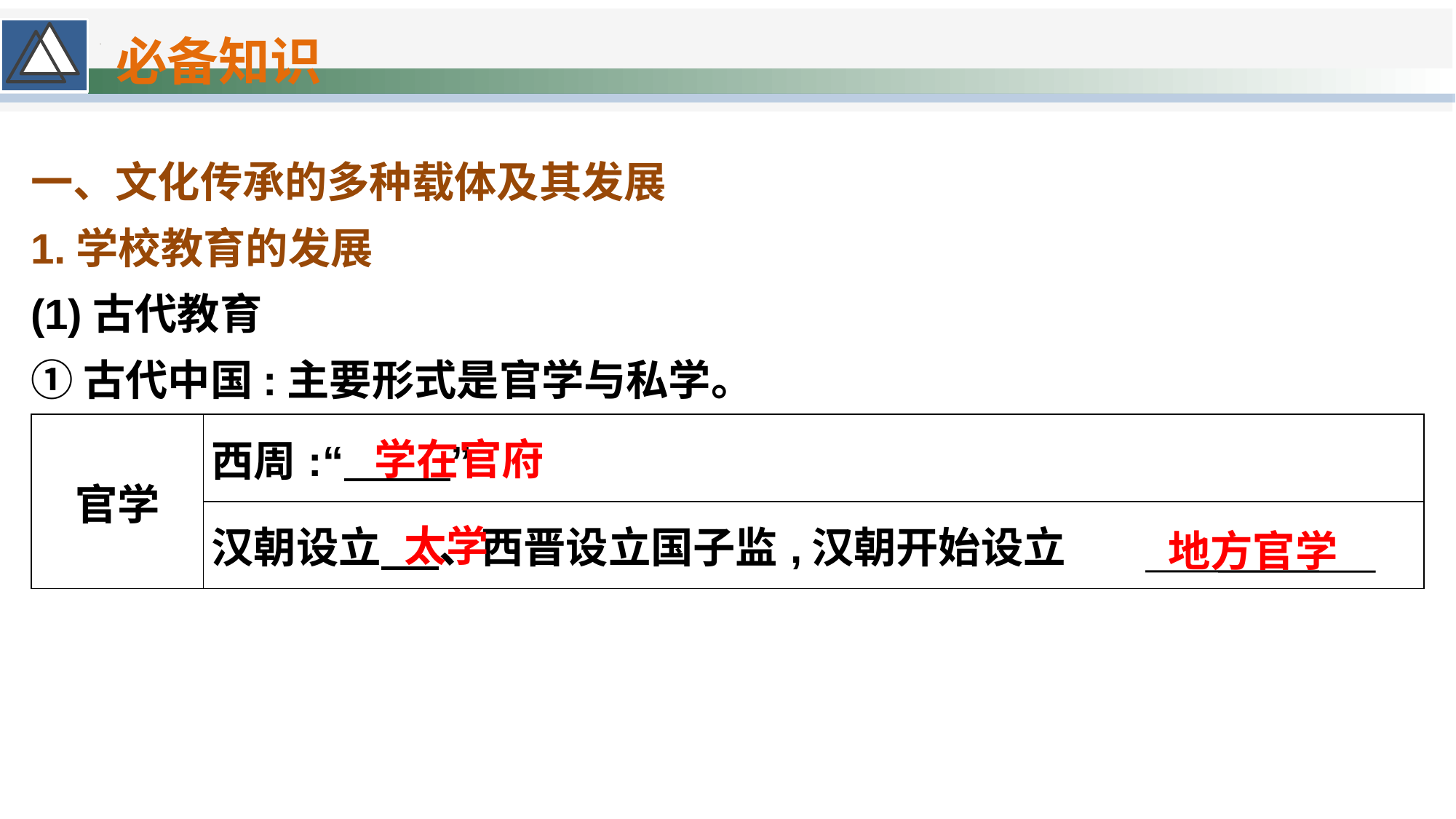

必备知识

一、文化传承的多种载体及其发展
1.学校教育的发展
(1)古代教育
①古代中国:主要形式是官学与私学。
学在官府
| 官学 | 西周:“ ” |
| --- | --- |
|  | 汉朝设立 、西晋设立国子监,汉朝开始设立 |
太学
地方官学